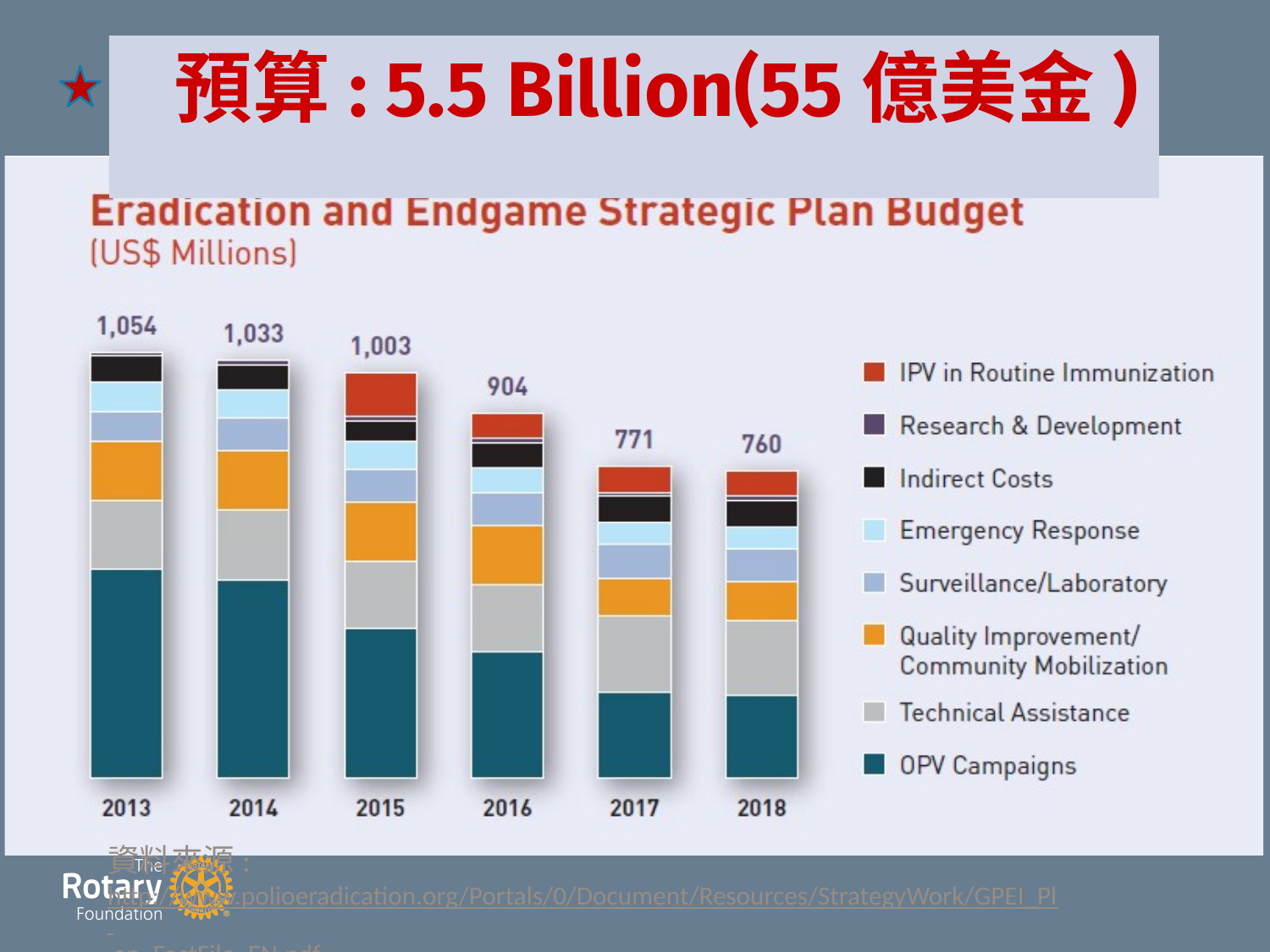

# 預算: 5.5 Billion(55億美金)

資料來源:
http://www.polioeradication.org/Portals/0/Document/Resources/StrategyWork/GPEI_Pl  an_FactFile_EN.pdf